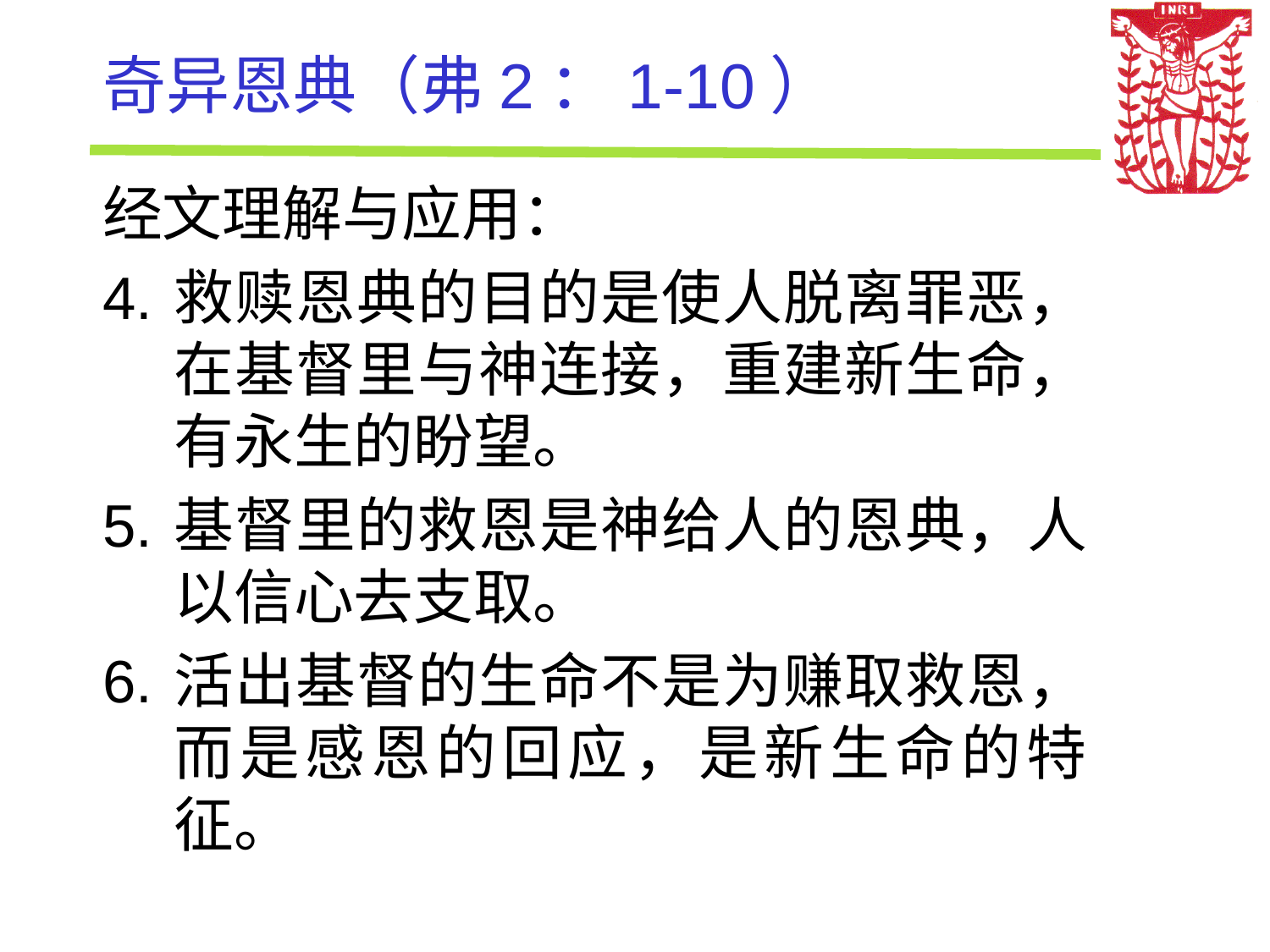

# 奇异恩典（弗2：1-10）
经文理解与应用：
救赎恩典的目的是使人脱离罪恶，在基督里与神连接，重建新生命，有永生的盼望。
基督里的救恩是神给人的恩典，人以信心去支取。
活出基督的生命不是为赚取救恩，而是感恩的回应，是新生命的特征。